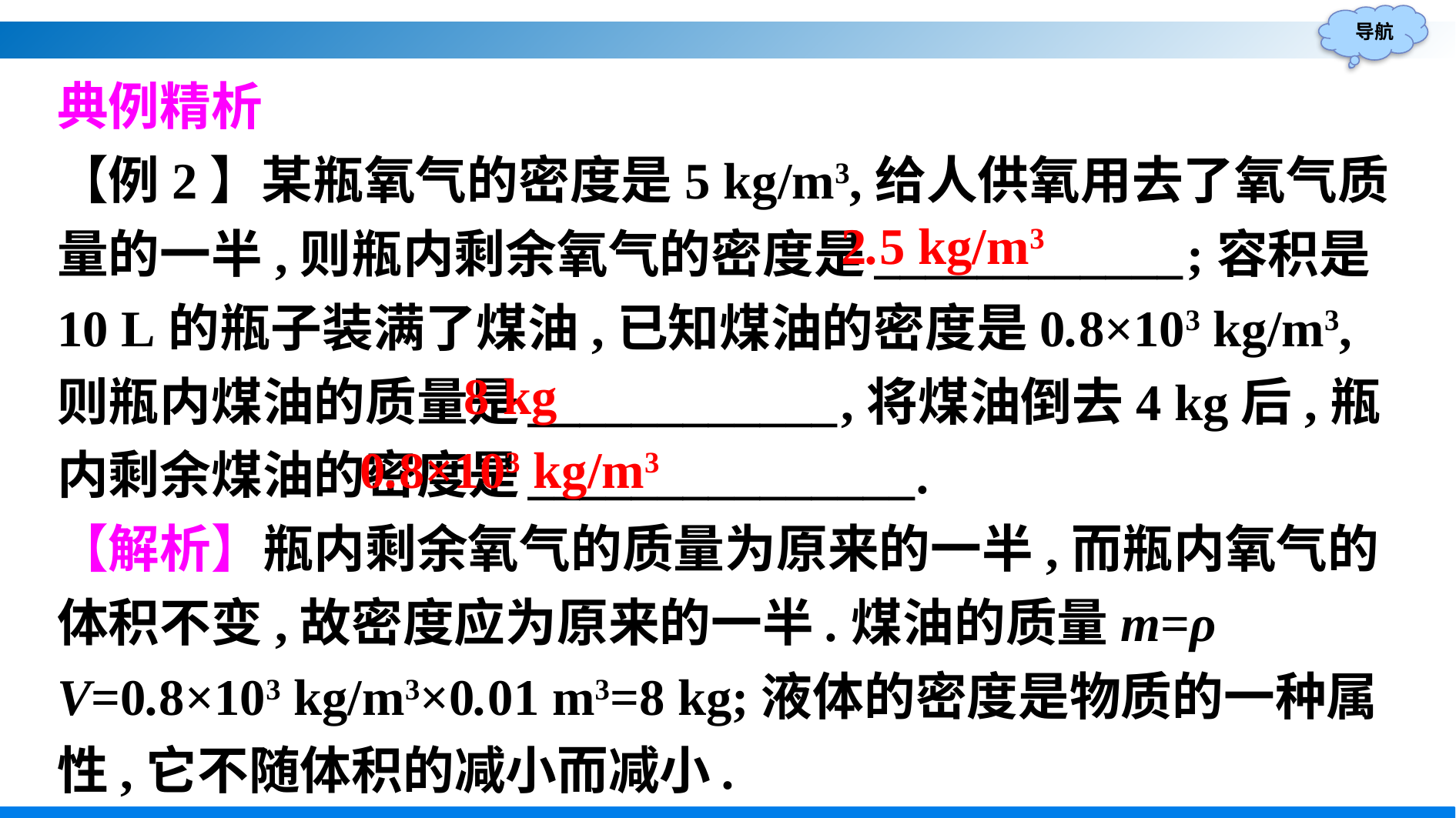

典例精析
【例2】某瓶氧气的密度是5 kg/m3,给人供氧用去了氧气质量的一半,则瓶内剩余氧气的密度是____________;容积是10 L的瓶子装满了煤油,已知煤油的密度是0.8×103 kg/m3,则瓶内煤油的质量是____________,将煤油倒去4 kg后,瓶内剩余煤油的密度是_______________.
【解析】瓶内剩余氧气的质量为原来的一半,而瓶内氧气的体积不变,故密度应为原来的一半.煤油的质量m=ρ V=0.8×103 kg/m3×0.01 m3=8 kg;液体的密度是物质的一种属性,它不随体积的减小而减小.
2.5 kg/m3
8 kg
0.8×103 kg/m3